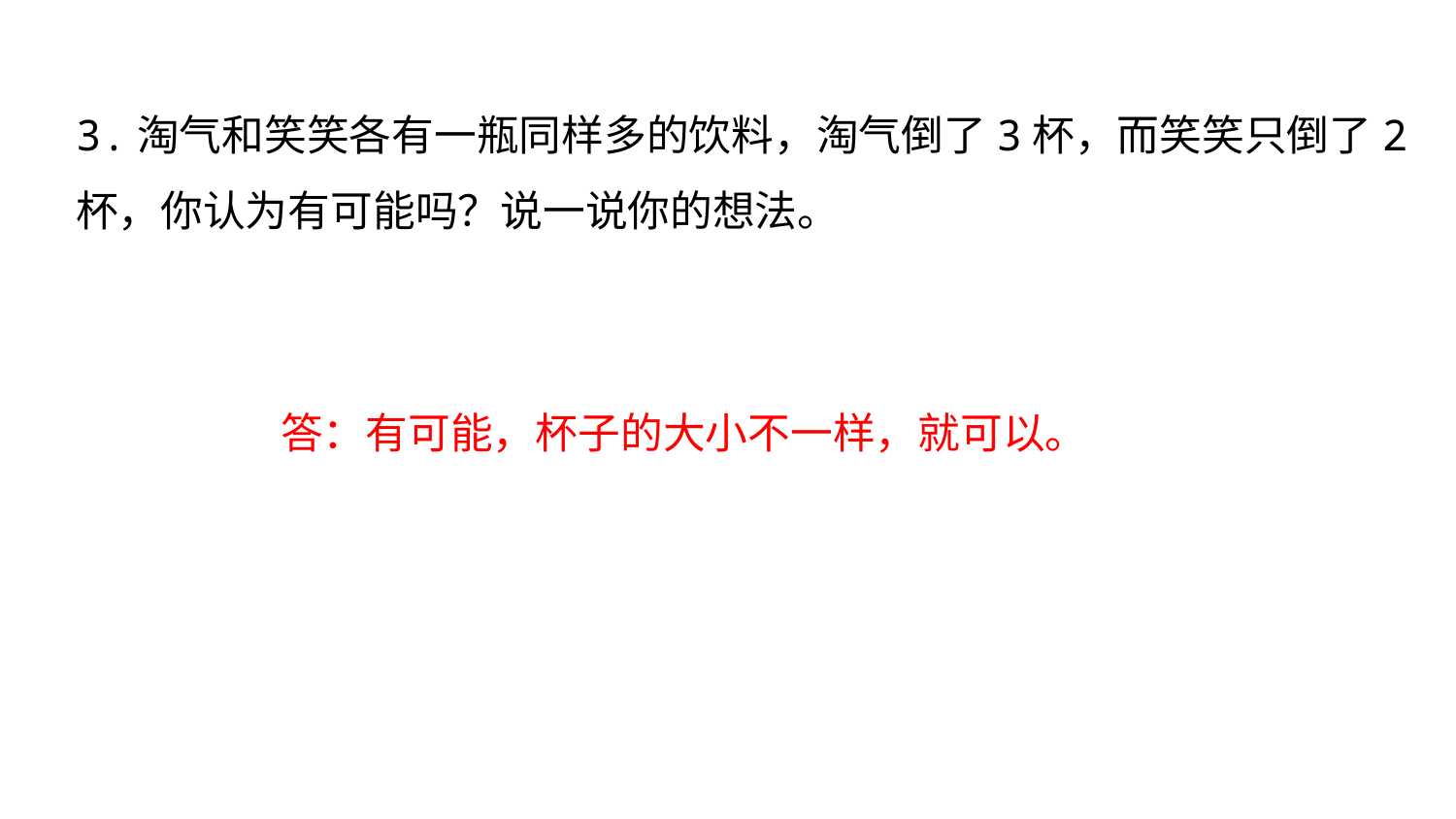

3.淘气和笑笑各有一瓶同样多的饮料，淘气倒了3杯，而笑笑只倒了2杯，你认为有可能吗？说一说你的想法。
答：有可能，杯子的大小不一样，就可以。